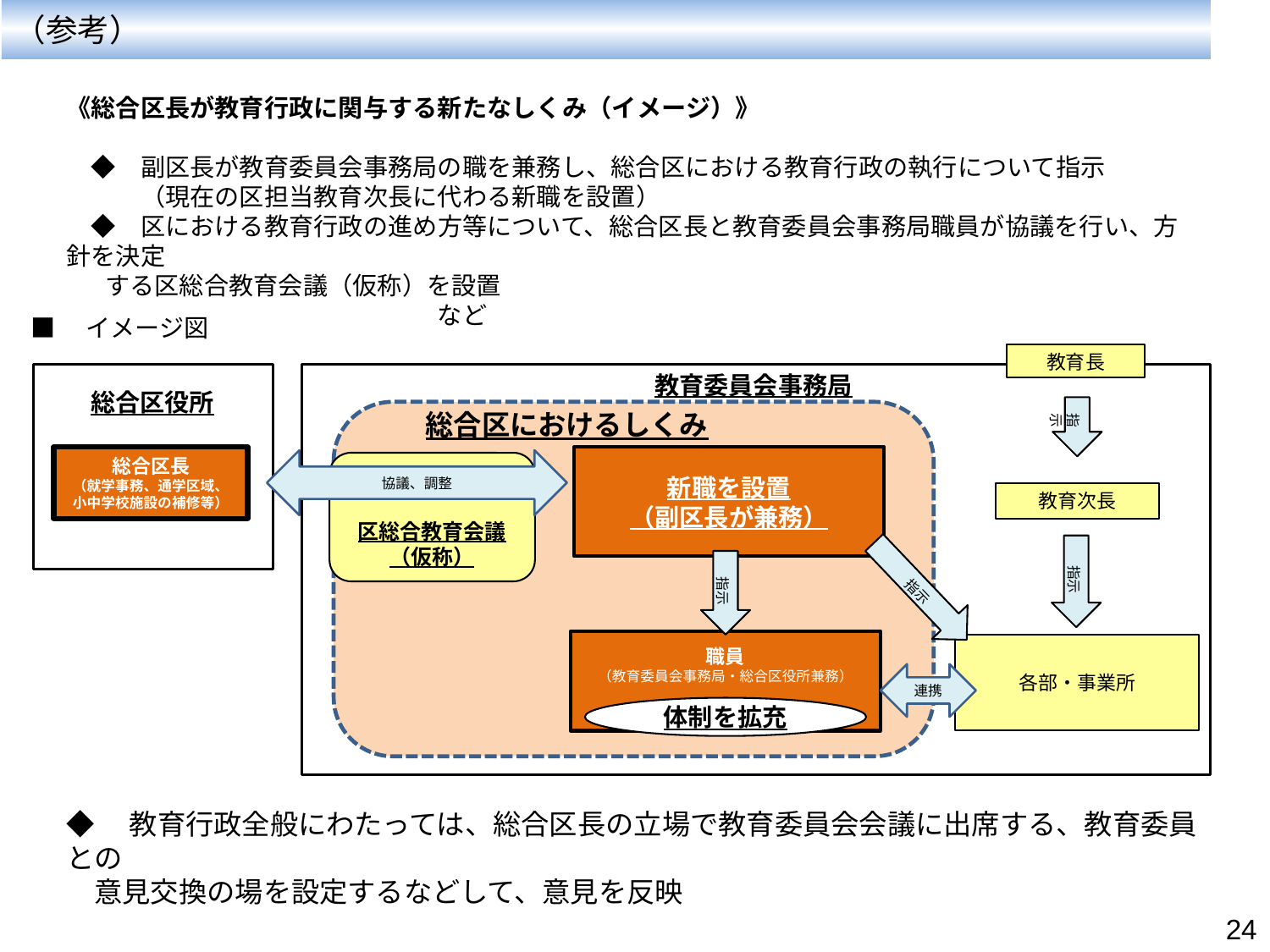

（参考）

《総合区長が教育行政に関与する新たなしくみ（イメージ）》

　◆　副区長が教育委員会事務局の職を兼務し、総合区における教育行政の執行について指示
　　　（現在の区担当教育次長に代わる新職を設置）
　◆　区における教育行政の進め方等について、総合区長と教育委員会事務局職員が協議を行い、方針を決定
      する区総合教育会議（仮称）を設置　　　　　　　　　　　　　　　　　　　　　　　　　　　　　　　　　　　　　　　　　　　など
■　イメージ図
教育長

教育委員会事務局
総合区役所
 指示

総合区におけるしくみ
新職を設置
（副区長が兼務）
総合区長
（就学事務、通学区域、
小中学校施設の補修等）
協議、調整
区総合教育会議
（仮称）
教育次長
 指示
 指示
 指示
職員
（教育委員会事務局・総合区役所兼務）

各部・事業所
連携
体制を拡充
◆　教育行政全般にわたっては、総合区長の立場で教育委員会会議に出席する、教育委員との
　意見交換の場を設定するなどして、意見を反映
24